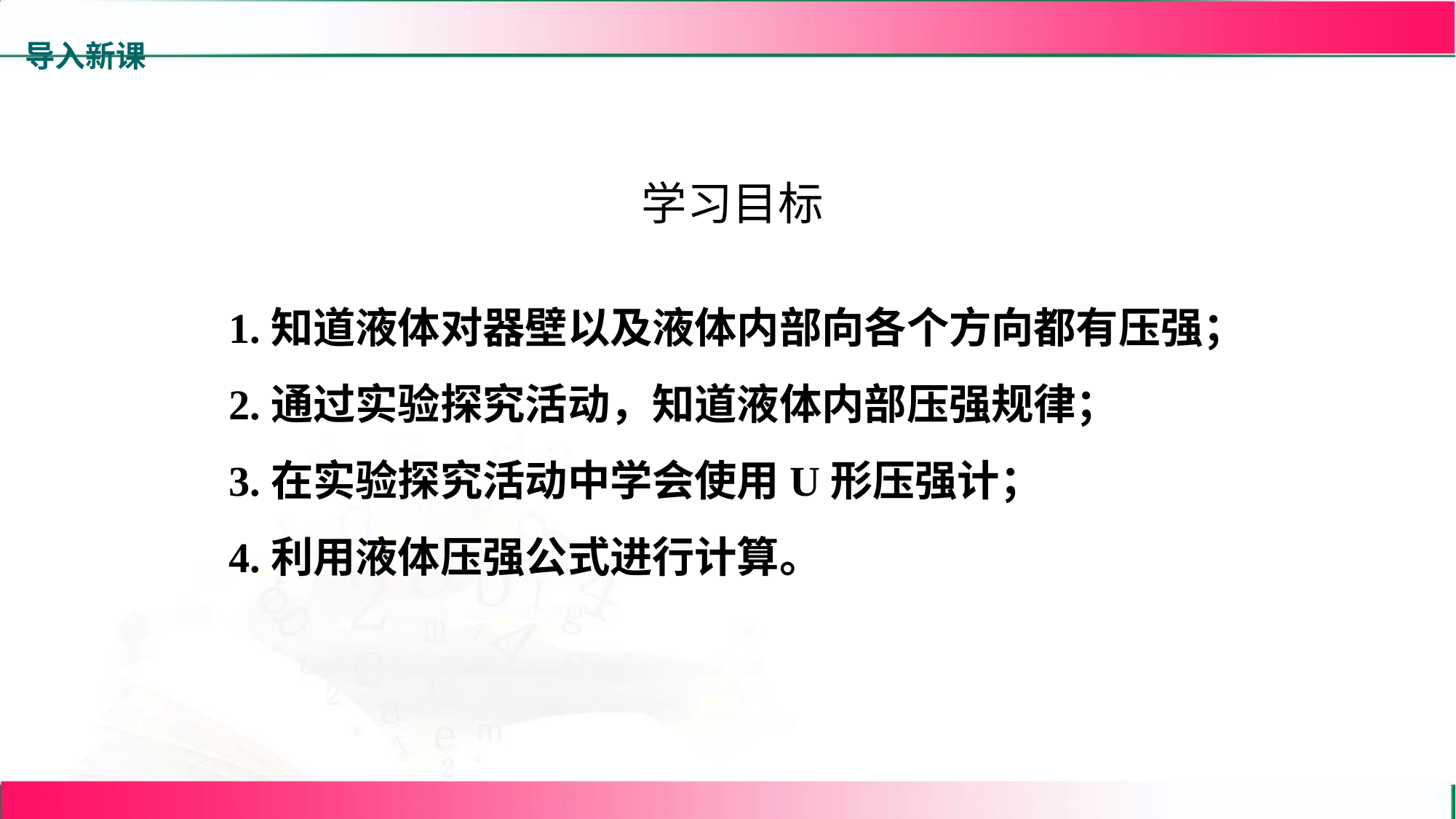

导入新课
学习目标
1.知道液体对器壁以及液体内部向各个方向都有压强；
2.通过实验探究活动，知道液体内部压强规律；
3.在实验探究活动中学会使用U形压强计；
4.利用液体压强公式进行计算。